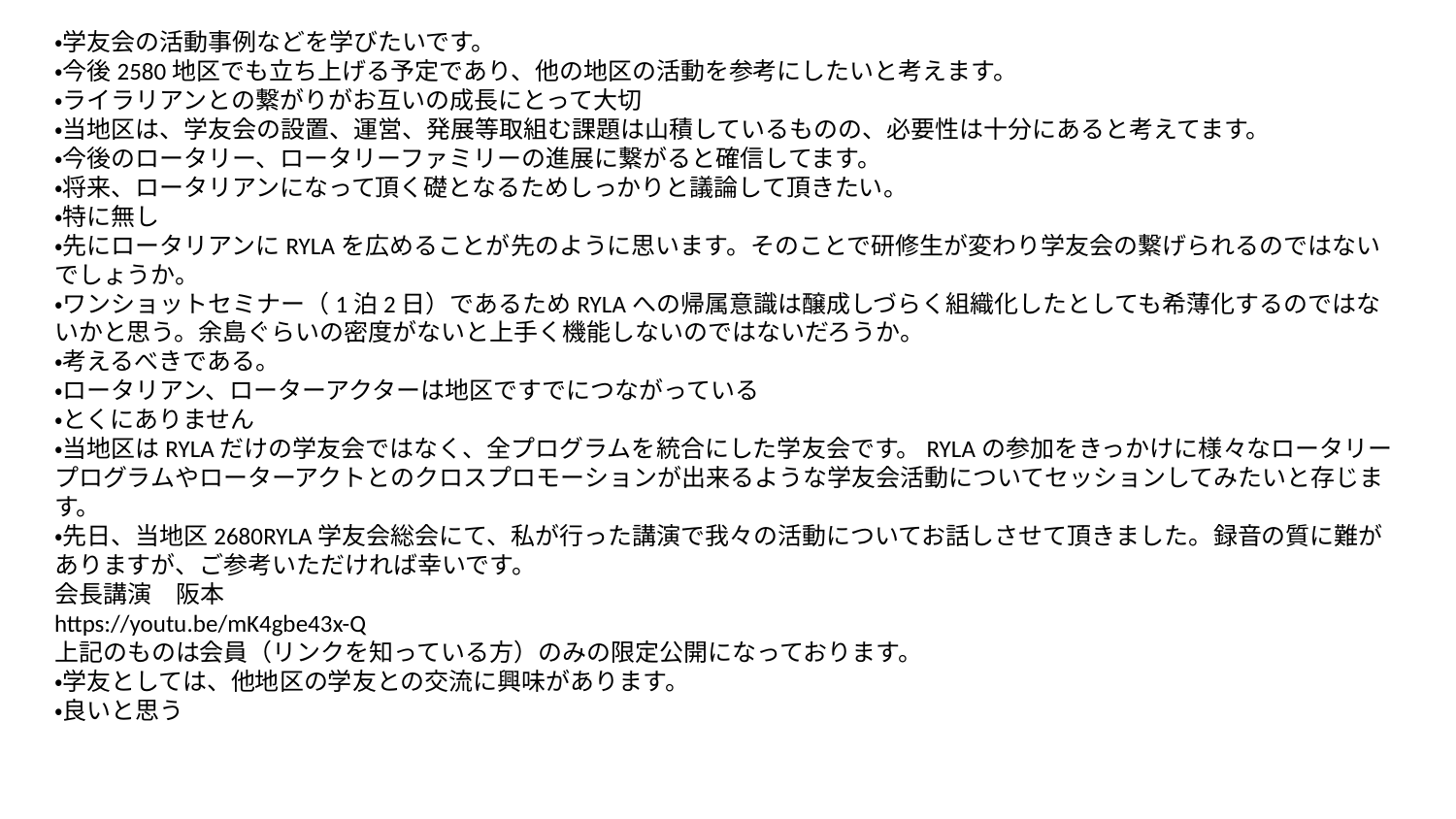

・学友会の活動事例などを学びたいです。
・今後2580地区でも立ち上げる予定であり、他の地区の活動を参考にしたいと考えます。
・ライラリアンとの繋がりがお互いの成長にとって大切
・当地区は、学友会の設置、運営、発展等取組む課題は山積しているものの、必要性は十分にあると考えてます。
・今後のロータリー、ロータリーファミリーの進展に繋がると確信してます。
・将来、ロータリアンになって頂く礎となるためしっかりと議論して頂きたい。
・特に無し
・先にロータリアンにRYLAを広めることが先のように思います。そのことで研修生が変わり学友会の繋げられるのではないでしょうか。
・ワンショットセミナー（1泊2日）であるためRYLAへの帰属意識は醸成しづらく組織化したとしても希薄化するのではないかと思う。余島ぐらいの密度がないと上手く機能しないのではないだろうか。
・考えるべきである。
・ロータリアン、ローターアクターは地区ですでにつながっている
・とくにありません
・当地区はRYLAだけの学友会ではなく、全プログラムを統合にした学友会です。RYLAの参加をきっかけに様々なロータリープログラムやローターアクトとのクロスプロモーションが出来るような学友会活動についてセッションしてみたいと存じます。
・先日、当地区2680RYLA学友会総会にて、私が行った講演で我々の活動についてお話しさせて頂きました。録音の質に難がありますが、ご参考いただければ幸いです。
会長講演　阪本
https://youtu.be/mK4gbe43x-Q
上記のものは会員（リンクを知っている方）のみの限定公開になっております。
・学友としては、他地区の学友との交流に興味があります。
・良いと思う